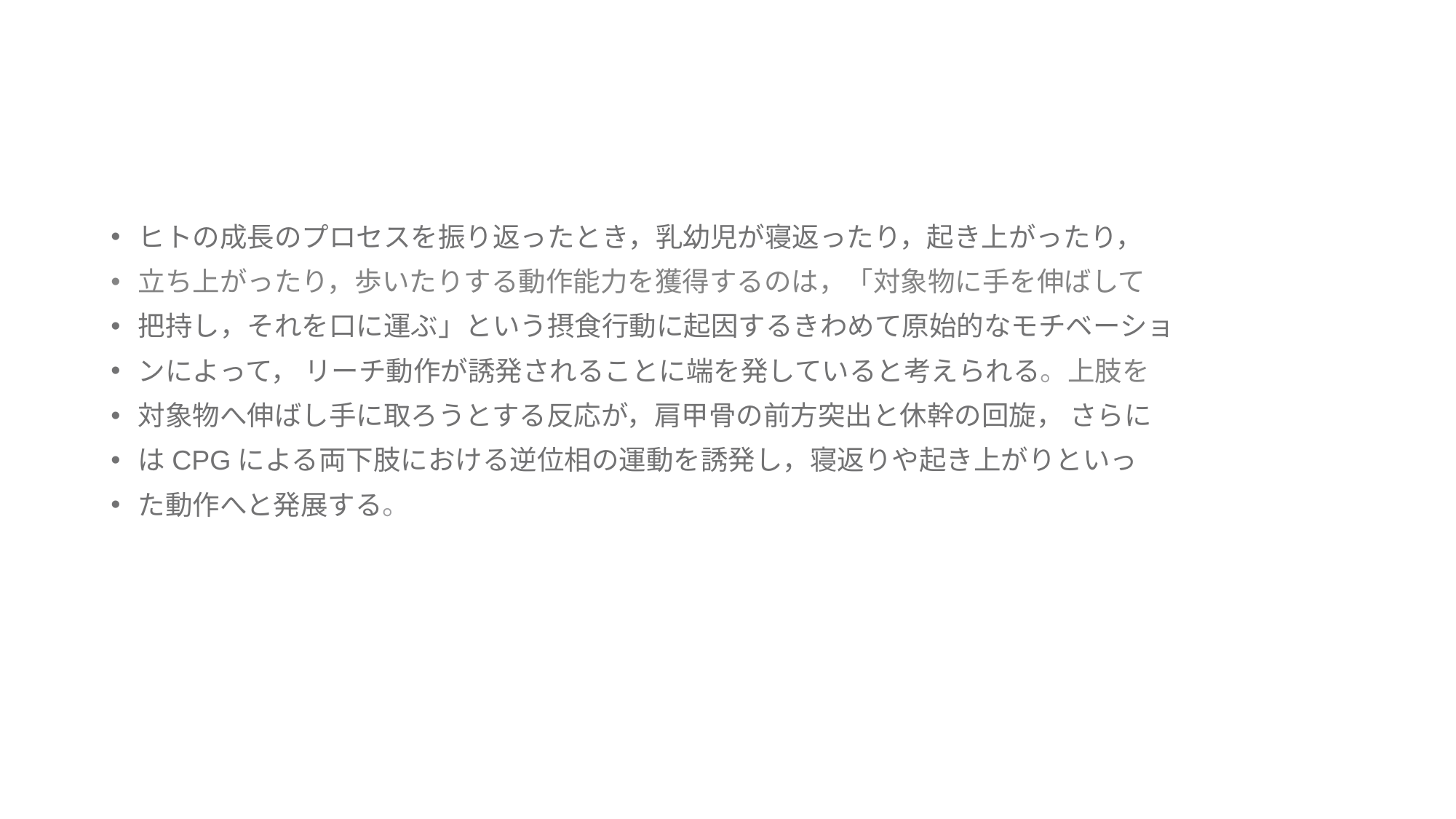

#
ヒトの成長のプロセスを振り返ったとき，乳幼児が寝返ったり，起き上がったり，
立ち上がったり，歩いたりする動作能力を獲得するのは，「対象物に手を伸ばして
把持し，それを口に運ぶ」という摂食行動に起因するきわめて原始的なモチベーショ
ンによって， リーチ動作が誘発されることに端を発していると考えられる。上肢を
対象物へ伸ばし手に取ろうとする反応が，肩甲骨の前方突出と休幹の回旋， さらに
はCPGによる両下肢における逆位相の運動を誘発し，寝返りや起き上がりといっ
た動作へと発展する。